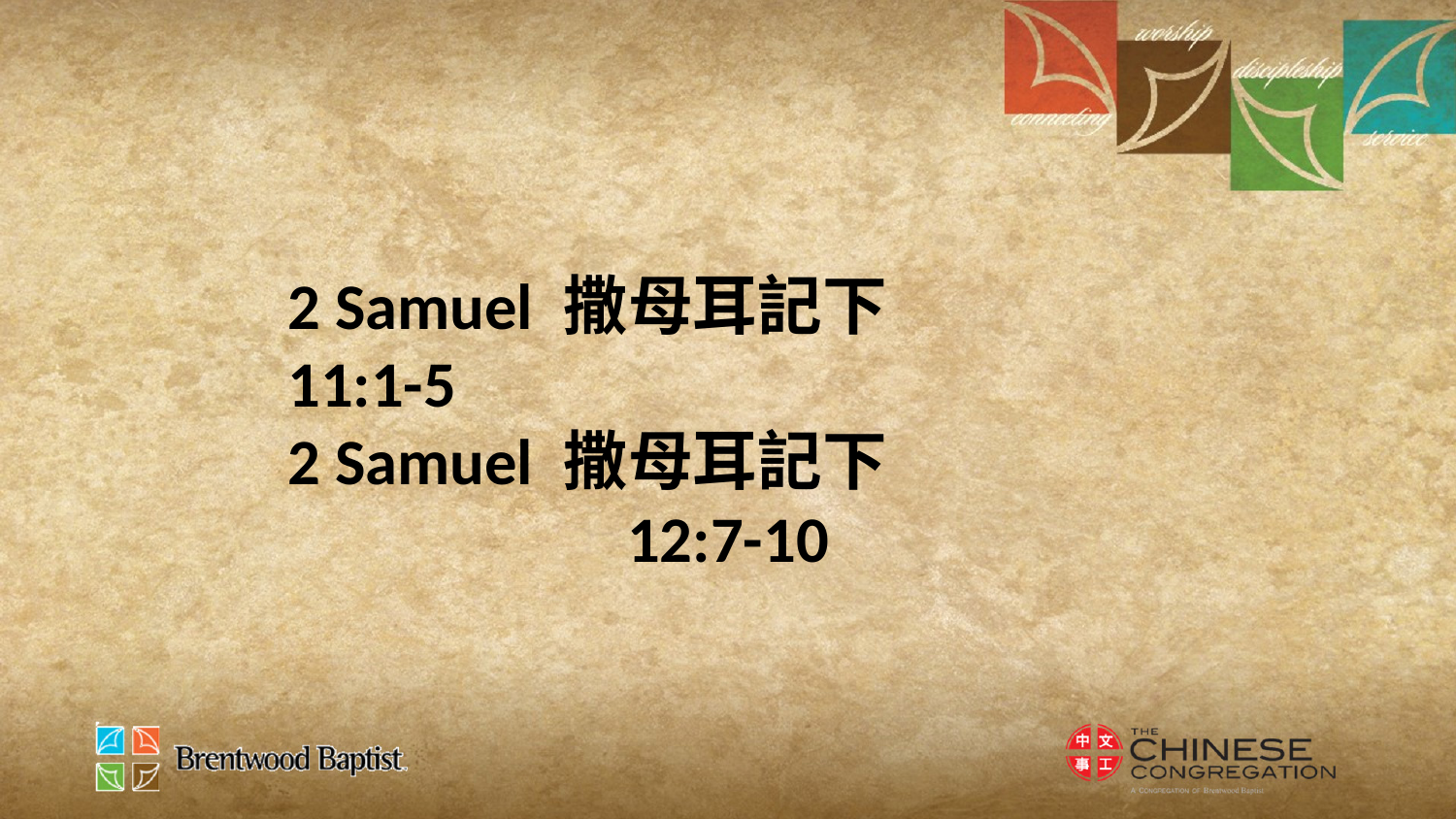

2 Samuel 撒母耳記下
11:1-5
2 Samuel 撒母耳記下
12:7-10